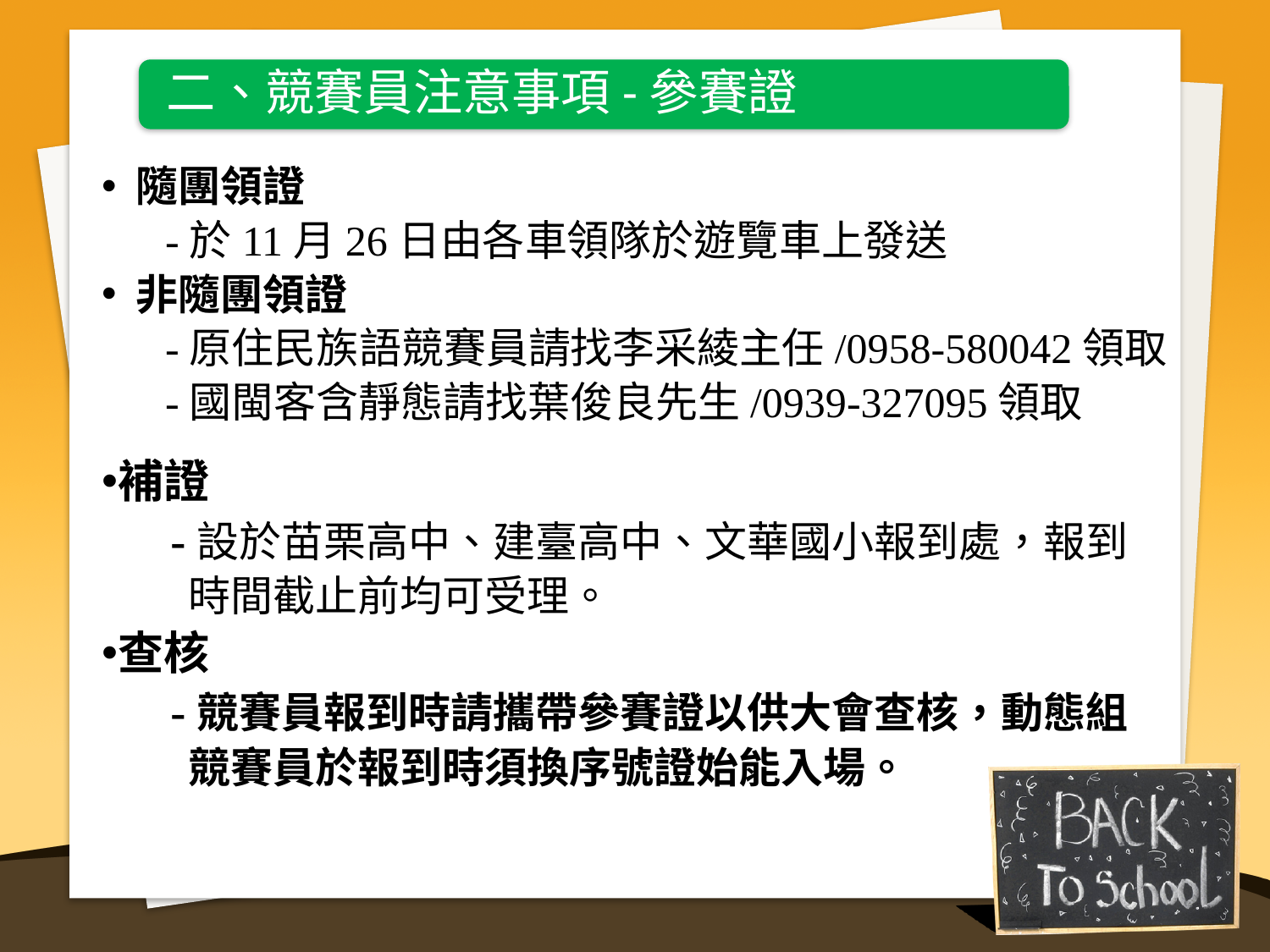

二、競賽員注意事項-參賽證
 隨團領證
      -於11月26日由各車領隊於遊覽車上發送
 非隨團領證
      -原住民族語競賽員請找李采綾主任/0958-580042領取
      -國閩客含靜態請找葉俊良先生/0939-327095領取

補證
      -設於苗栗高中、建臺高中、文華國小報到處，報到
        時間截止前均可受理。
查核
      -競賽員報到時請攜帶參賽證以供大會查核，動態組
        競賽員於報到時須換序號證始能入場。